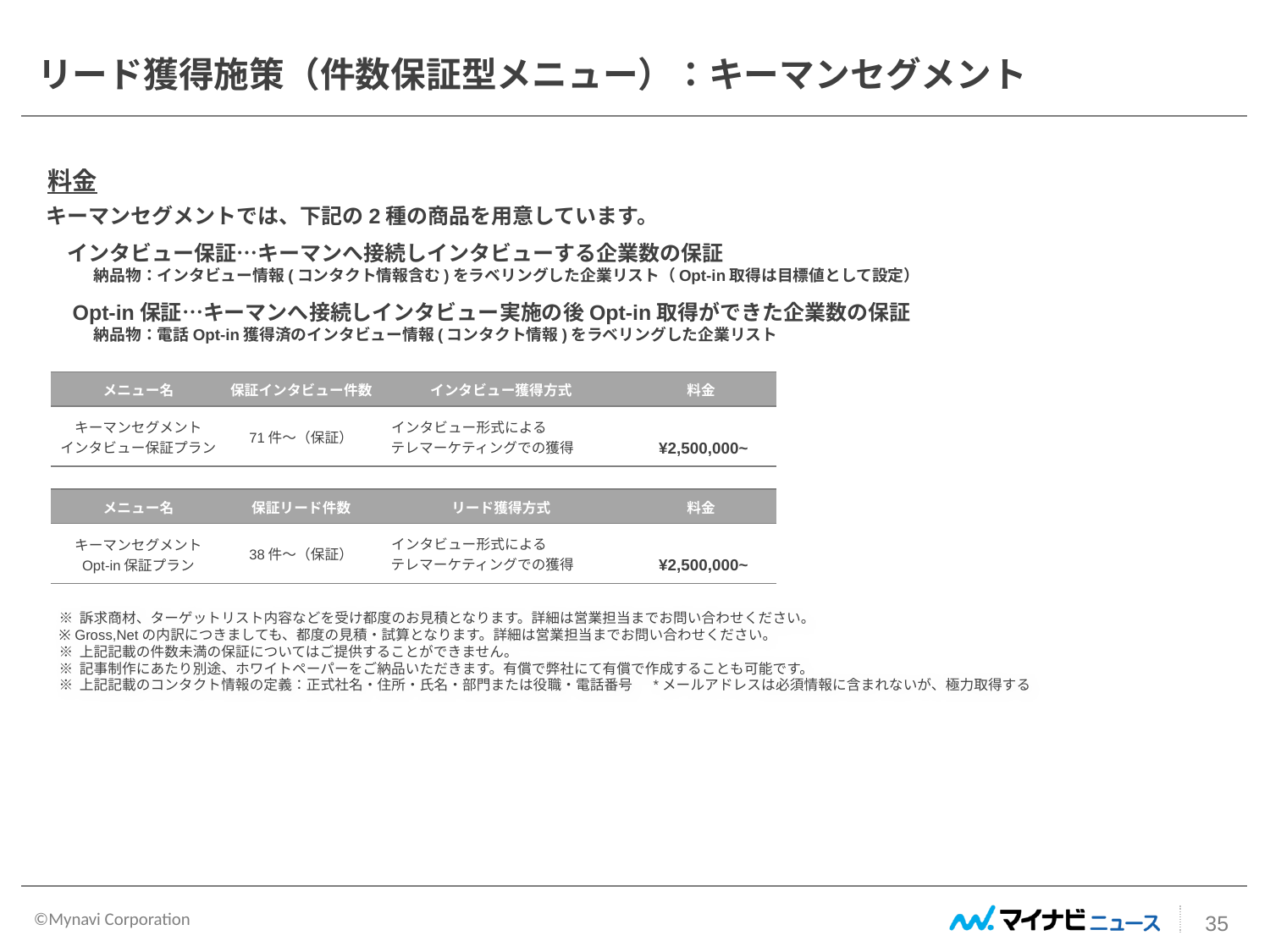

リード獲得施策（件数保証型メニュー）：キーマンセグメント
料金
キーマンセグメントでは、下記の2種の商品を用意しています。

　インタビュー保証…キーマンへ接続しインタビューする企業数の保証
　　　納品物：インタビュー情報(コンタクト情報含む)をラベリングした企業リスト（Opt-in取得は目標値として設定）

　Opt-in保証…キーマンへ接続しインタビュー実施の後Opt-in取得ができた企業数の保証
　　　納品物：電話Opt-in獲得済のインタビュー情報(コンタクト情報)をラベリングした企業リスト
| メニュー名 | 保証インタビュー件数 | インタビュー獲得方式 | 料金 |
| --- | --- | --- | --- |
| キーマンセグメント インタビュー保証プラン | 71件～（保証） | インタビュー形式による テレマーケティングでの獲得 | ¥2,500,000~ |
| メニュー名 | 保証リード件数 | リード獲得方式 | 料金 |
| --- | --- | --- | --- |
| キーマンセグメント Opt-in保証プラン | 38件～（保証） | インタビュー形式による テレマーケティングでの獲得 | ¥2,500,000~ |
※ 訴求商材、ターゲットリスト内容などを受け都度のお見積となります。詳細は営業担当までお問い合わせください。
※ Gross,Netの内訳につきましても、都度の見積・試算となります。詳細は営業担当までお問い合わせください。
※ 上記記載の件数未満の保証についてはご提供することができません。
※ 記事制作にあたり別途、ホワイトペーパーをご納品いただきます。有償で弊社にて有償で作成することも可能です。
※ 上記記載のコンタクト情報の定義：正式社名・住所・氏名・部門または役職・電話番号　 *メールアドレスは必須情報に含まれないが、極力取得する
35